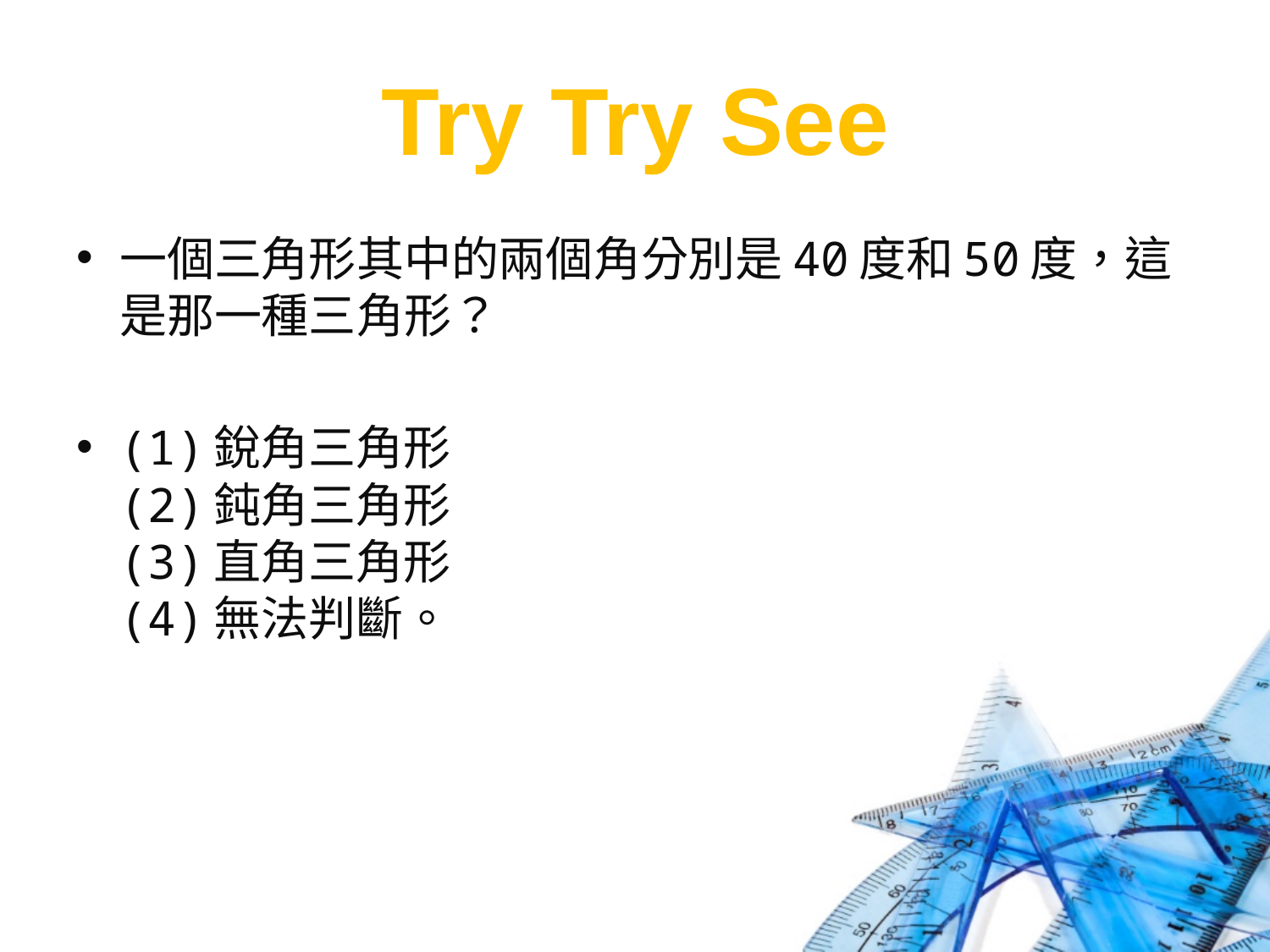

# Try Try See
一個三角形其中的兩個角分別是40度和50度，這是那一種三角形？

(1)銳角三角形
(2)鈍角三角形
(3)直角三角形
(4)無法判斷。